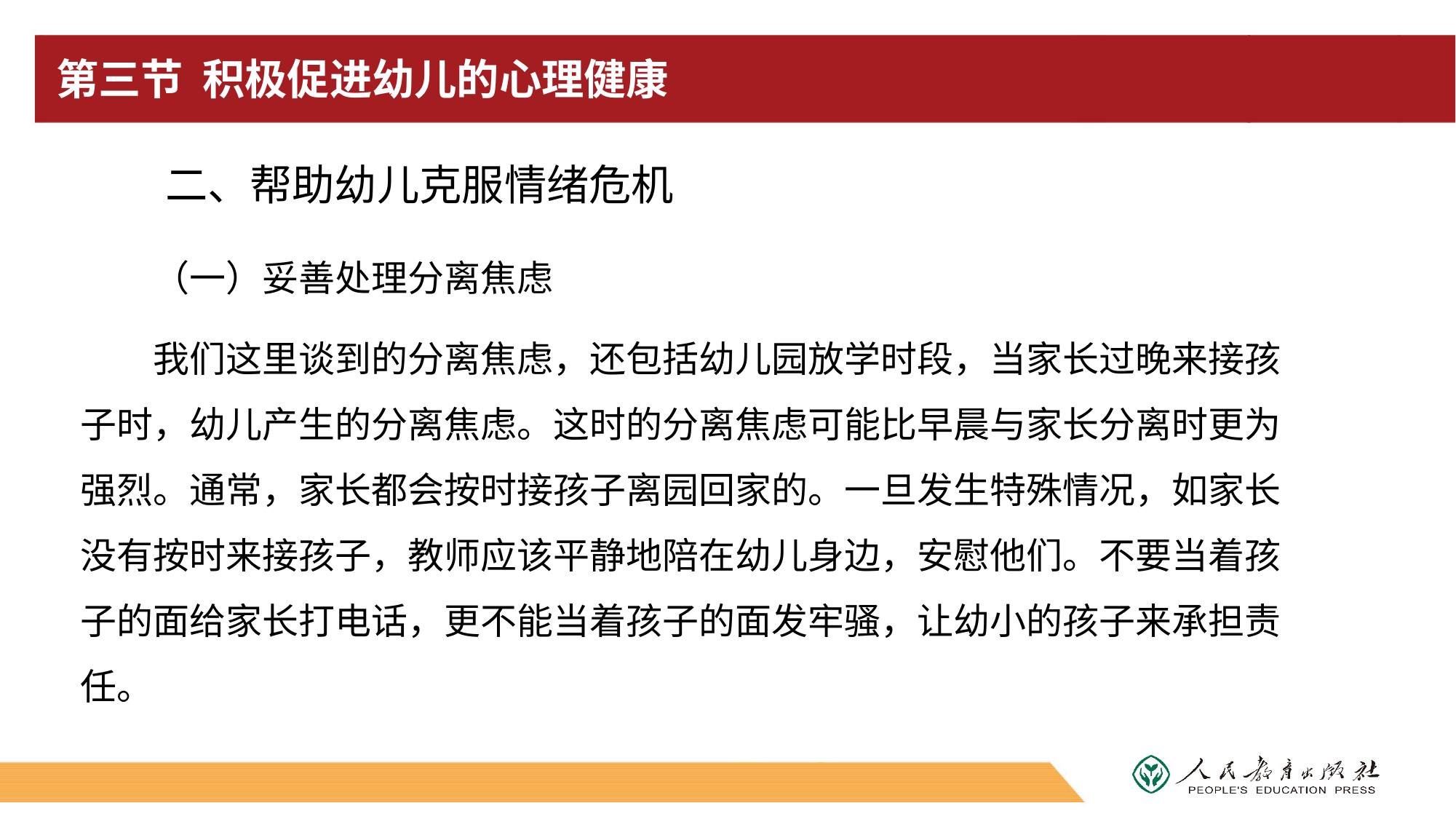

# 第三节  积极促进幼儿的心理健康
二、帮助幼儿克服情绪危机
（一）妥善处理分离焦虑
我们这里谈到的分离焦虑，还包括幼儿园放学时段，当家长过晚来接孩子时，幼儿产生的分离焦虑。这时的分离焦虑可能比早晨与家长分离时更为强烈。通常，家长都会按时接孩子离园回家的。一旦发生特殊情况，如家长没有按时来接孩子，教师应该平静地陪在幼儿身边，安慰他们。不要当着孩子的面给家长打电话，更不能当着孩子的面发牢骚，让幼小的孩子来承担责任。